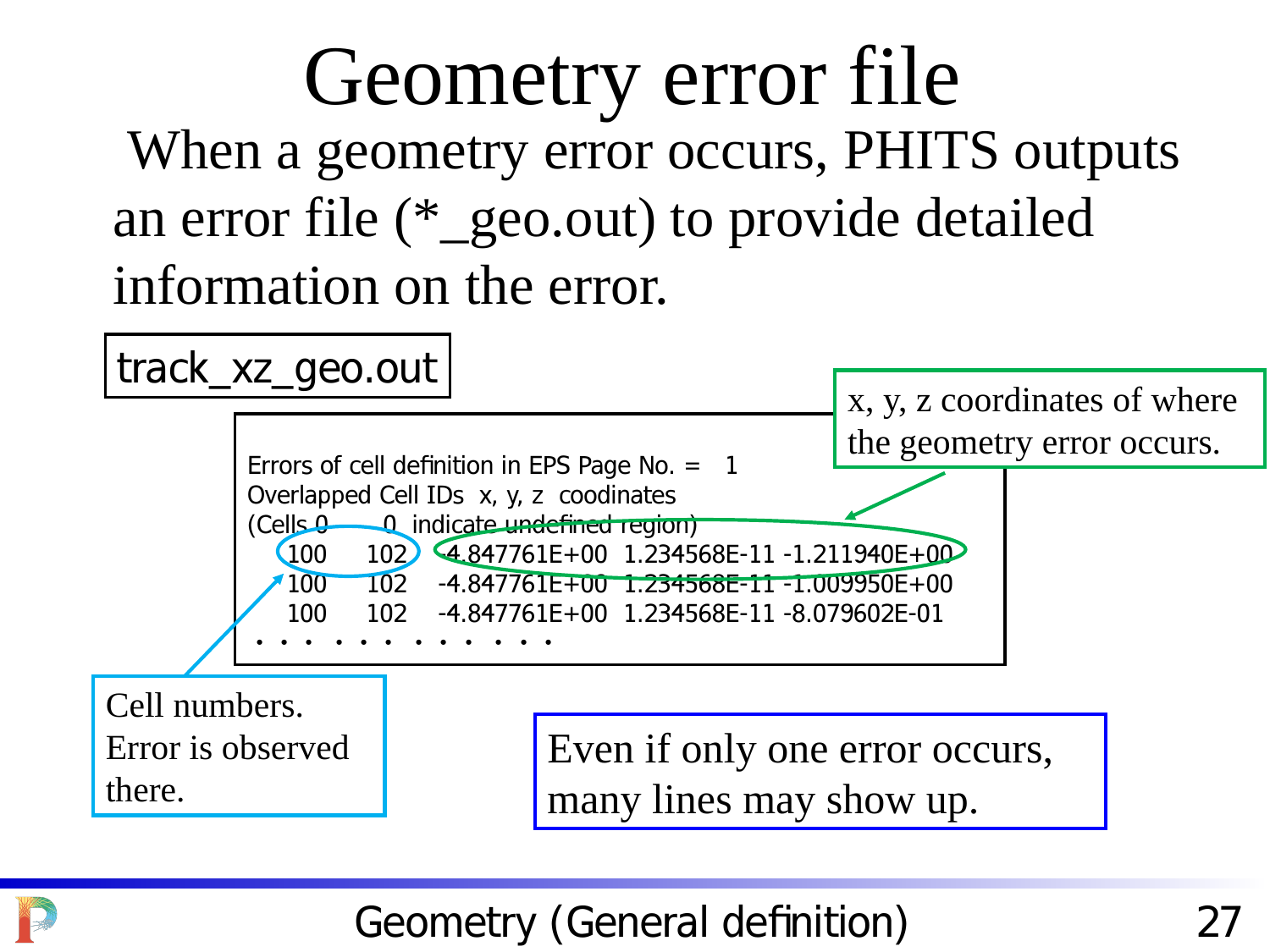

Geometry error file
 When a geometry error occurs, PHITS outputs an error file (*_geo.out) to provide detailed information on the error.
track_xz_geo.out
x, y, z coordinates of where the geometry error occurs.

Errors of cell definition in EPS Page No. =   1
Overlapped Cell IDs  x, y, z  coodinates
(Cells 0       0  indicate undefined region)
     100     102    -4.847761E+00  1.234568E-11 -1.211940E+00
     100     102    -4.847761E+00  1.234568E-11 -1.009950E+00
     100     102    -4.847761E+00  1.234568E-11 -8.079602E-01
・・・ ・・・ ・・・ ・・・

Cell numbers. Error is observed there.
Even if only one error occurs, many lines may show up.
Geometry (General definition)